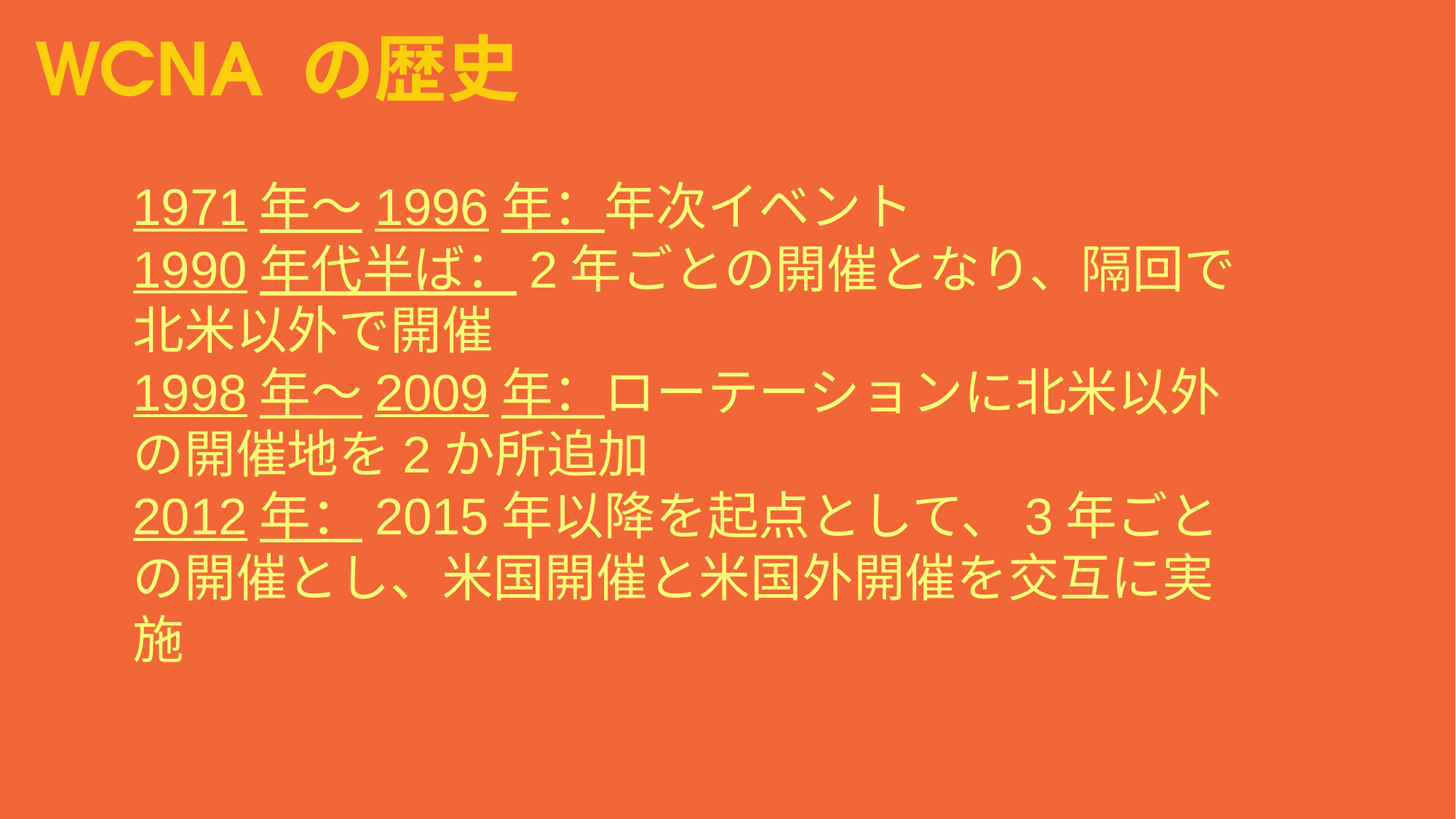

WCNA の歴史
1971年〜1996年：年次イベント
1990年代半ば：2年ごとの開催となり、隔回で北米以外で開催
1998年〜2009年：ローテーションに北米以外の開催地を2か所追加
2012年：2015年以降を起点として、3年ごとの開催とし、米国開催と米国外開催を交互に実施